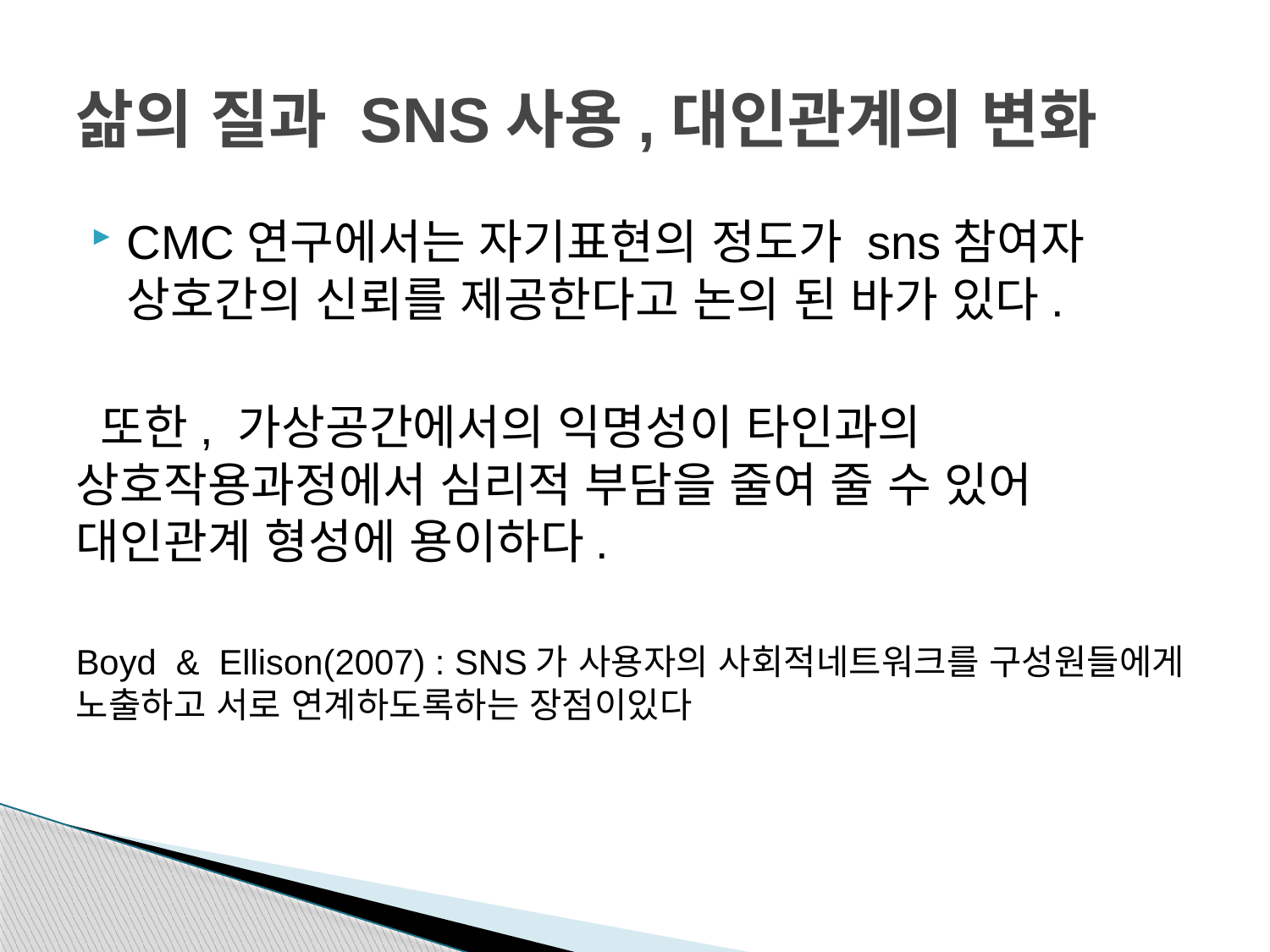

# 삶의 질과 SNS사용,대인관계의 변화
CMC연구에서는 자기표현의 정도가 sns참여자 상호간의 신뢰를 제공한다고 논의 된 바가 있다.

 또한, 가상공간에서의 익명성이 타인과의 상호작용과정에서 심리적 부담을 줄여 줄 수 있어 대인관계 형성에 용이하다.

Boyd  &  Ellison(2007) : SNS가 사용자의 사회적네트워크를 구성원들에게 노출하고 서로 연계하도록하는 장점이있다